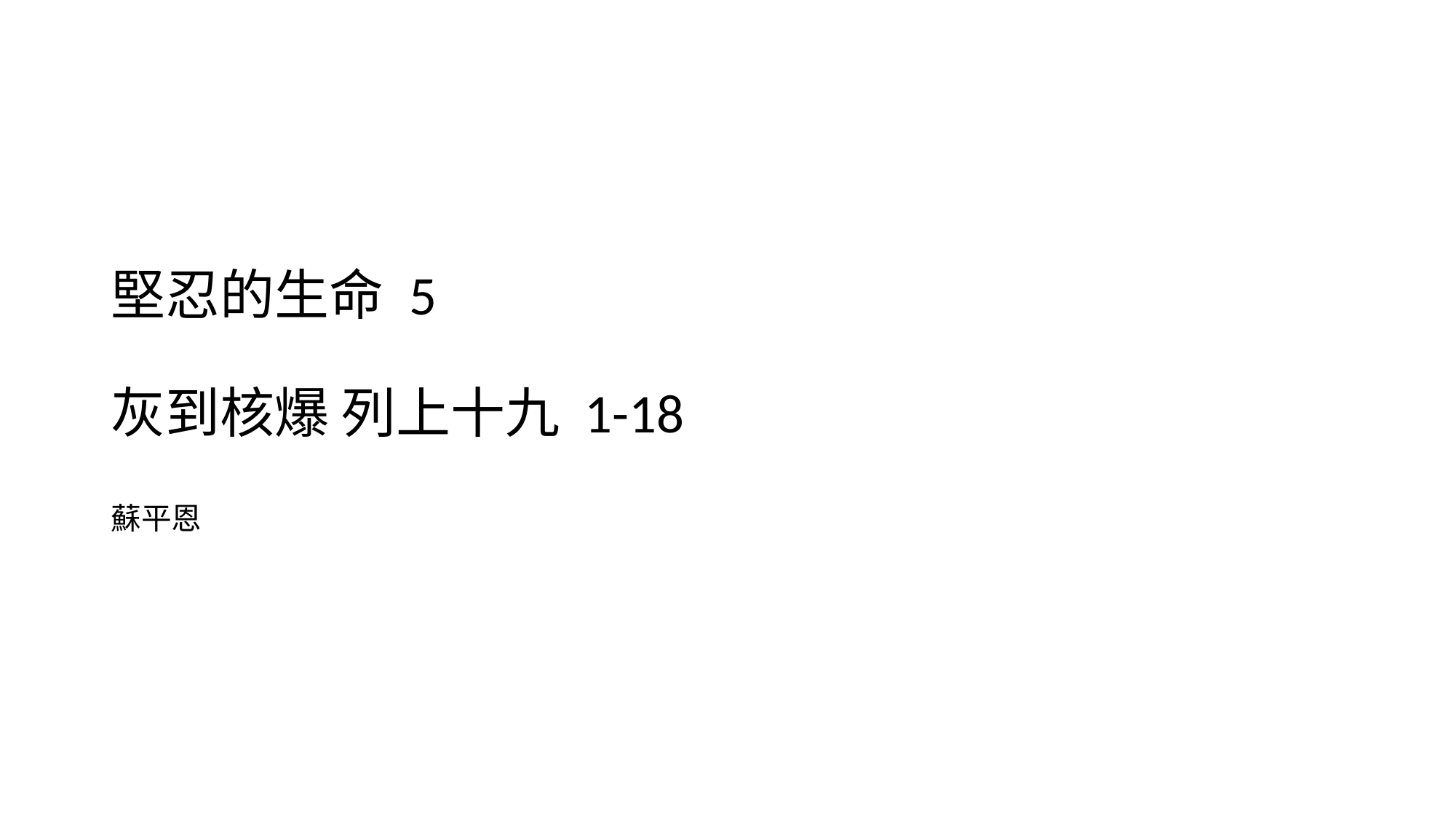

# 堅忍的生命 5 灰到核爆 列上十九 1-18 蘇平恩